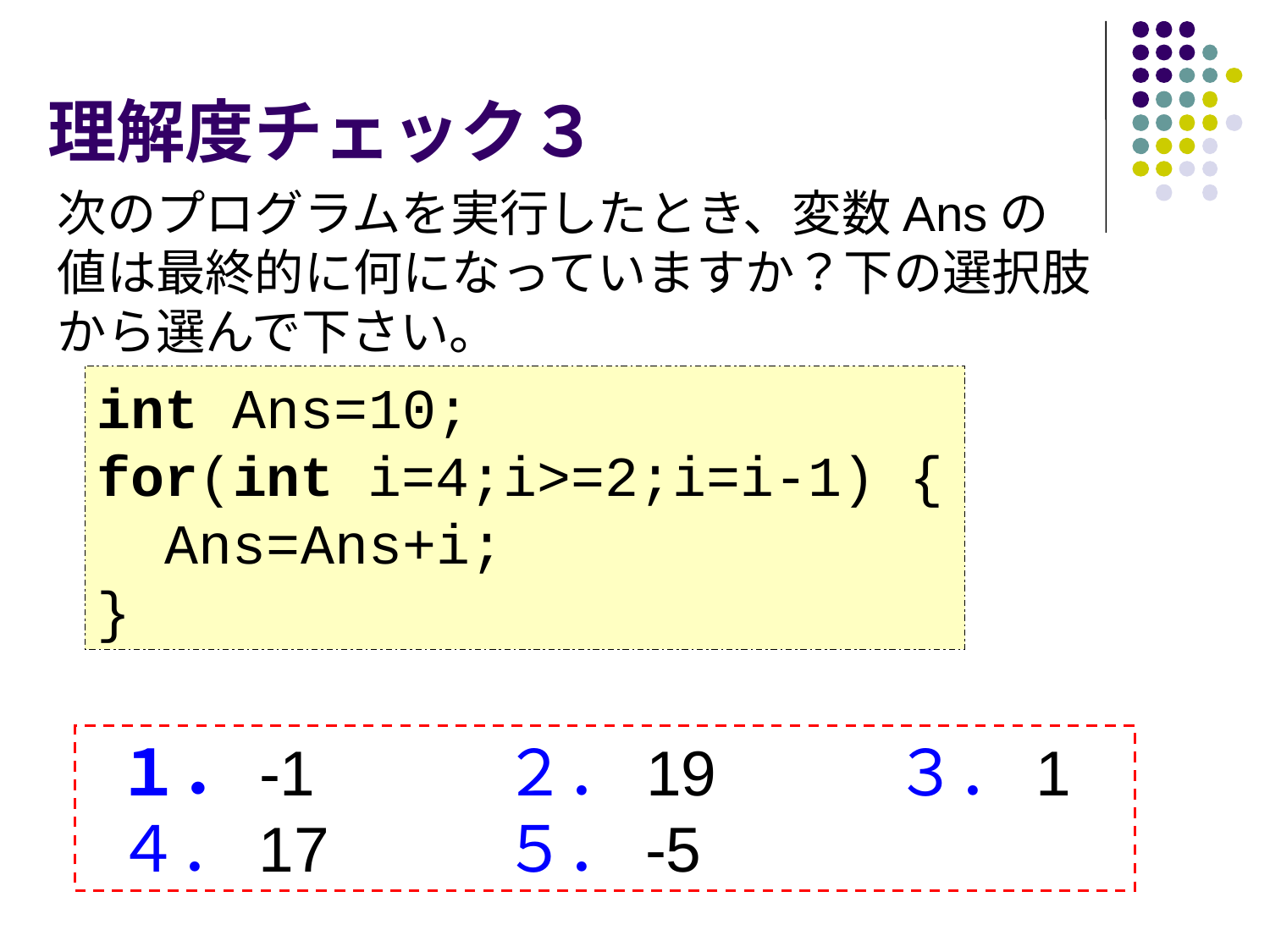

# 理解度チェック３
次のプログラムを実行したとき、変数Ansの値は最終的に何になっていますか？下の選択肢から選んで下さい。
int Ans=10;
for(int i=4;i>=2;i=i-1) {
  Ans=Ans+i;
}
 １．-1   　    ２．19    　  ３．1
 ４．17         ５．-5